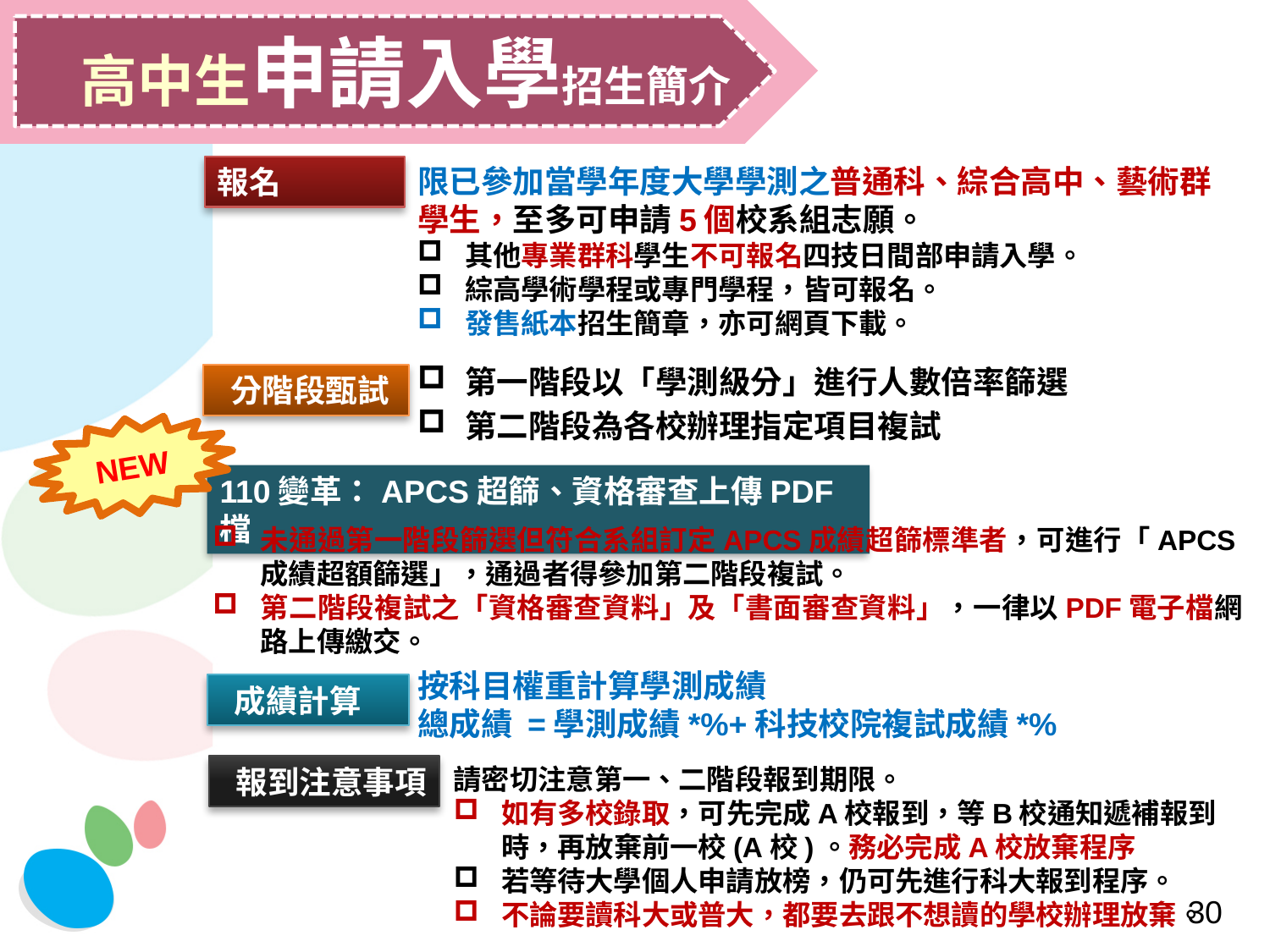

高中生申請入學招生簡介
限已參加當學年度大學學測之普通科、綜合高中、藝術群學生，至多可申請5個校系組志願。
其他專業群科學生不可報名四技日間部申請入學。
綜高學術學程或專門學程，皆可報名。
發售紙本招生簡章，亦可網頁下載。

第一階段以「學測級分」進行人數倍率篩選
第二階段為各校辦理指定項目複試

按科目權重計算學測成績
總成績 =學測成績*%+科技校院複試成績*%

報名
 分階段甄試
NEW
110變革：APCS超篩、資格審查上傳PDF檔
未通過第一階段篩選但符合系組訂定APCS成績超篩標準者，可進行「APCS成績超額篩選」，通過者得參加第二階段複試。
第二階段複試之「資格審查資料」及「書面審查資料」，一律以PDF電子檔網路上傳繳交。
 成績計算
 報到注意事項
請密切注意第一、二階段報到期限。
如有多校錄取，可先完成A校報到，等B校通知遞補報到時，再放棄前一校(A校)。務必完成A校放棄程序
若等待大學個人申請放榜，仍可先進行科大報到程序。
不論要讀科大或普大，都要去跟不想讀的學校辦理放棄。